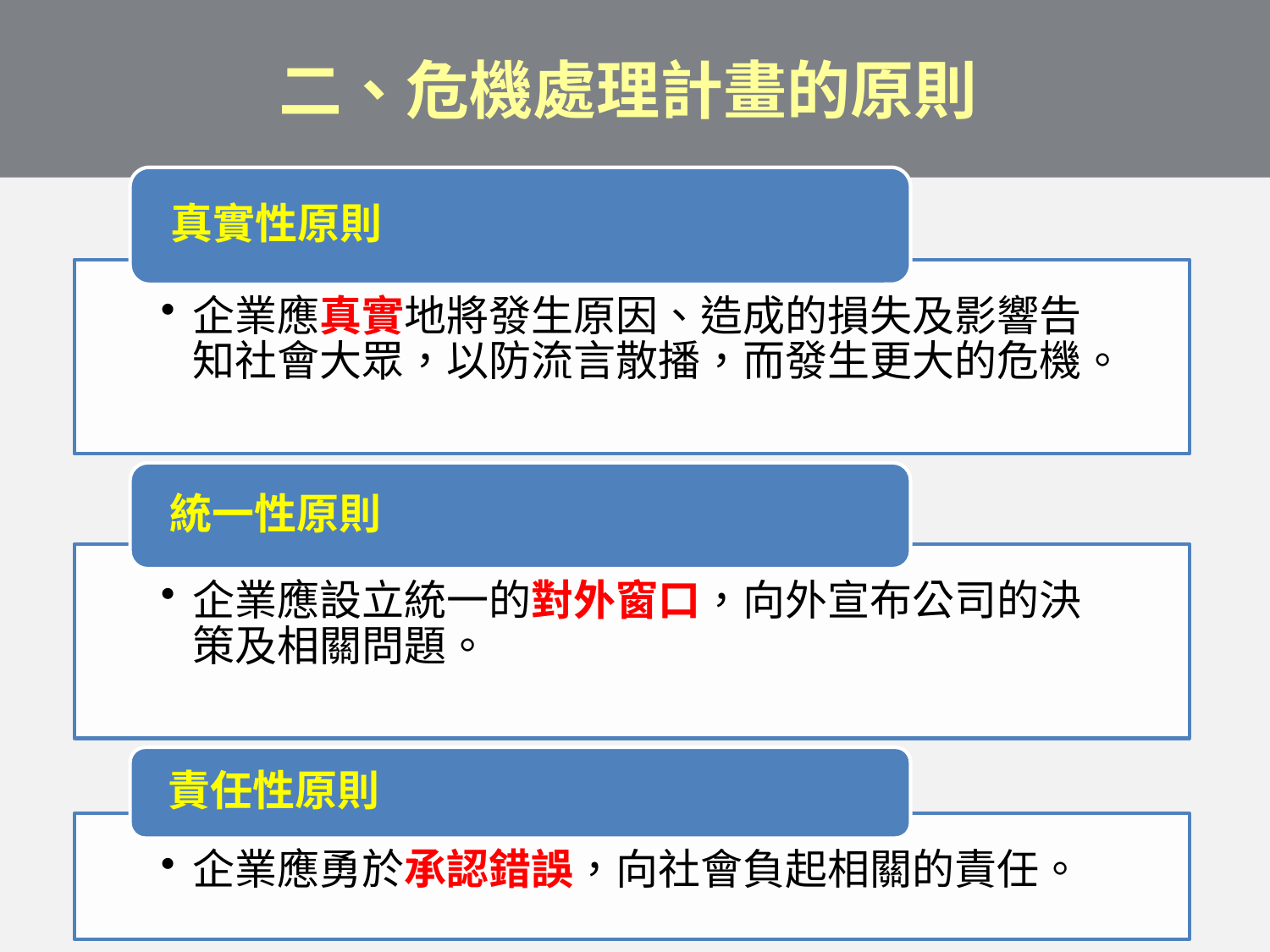

二、危機處理計畫的原則
企業應真實地將發生原因、造成的損失及影響告知社會大眾，以防流言散播，而發生更大的危機。
真實性原則
企業應設立統一的對外窗口，向外宣布公司的決策及相關問題。
統一性原則
企業應勇於承認錯誤，向社會負起相關的責任。
責任性原則